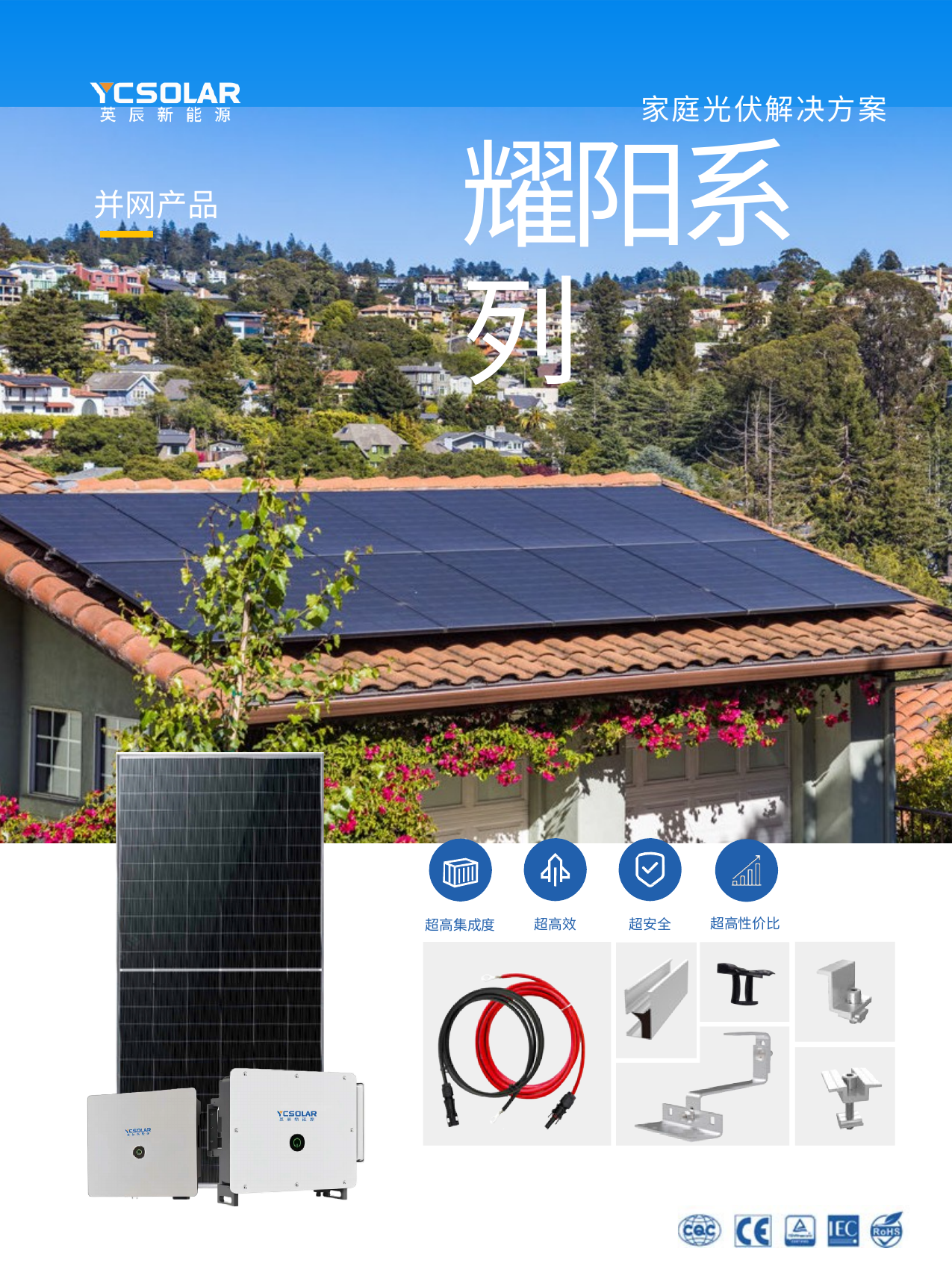

家庭光伏解决方案

# 耀阳系列
并网产品

超高性价比
超高效
超安全
超高集成度